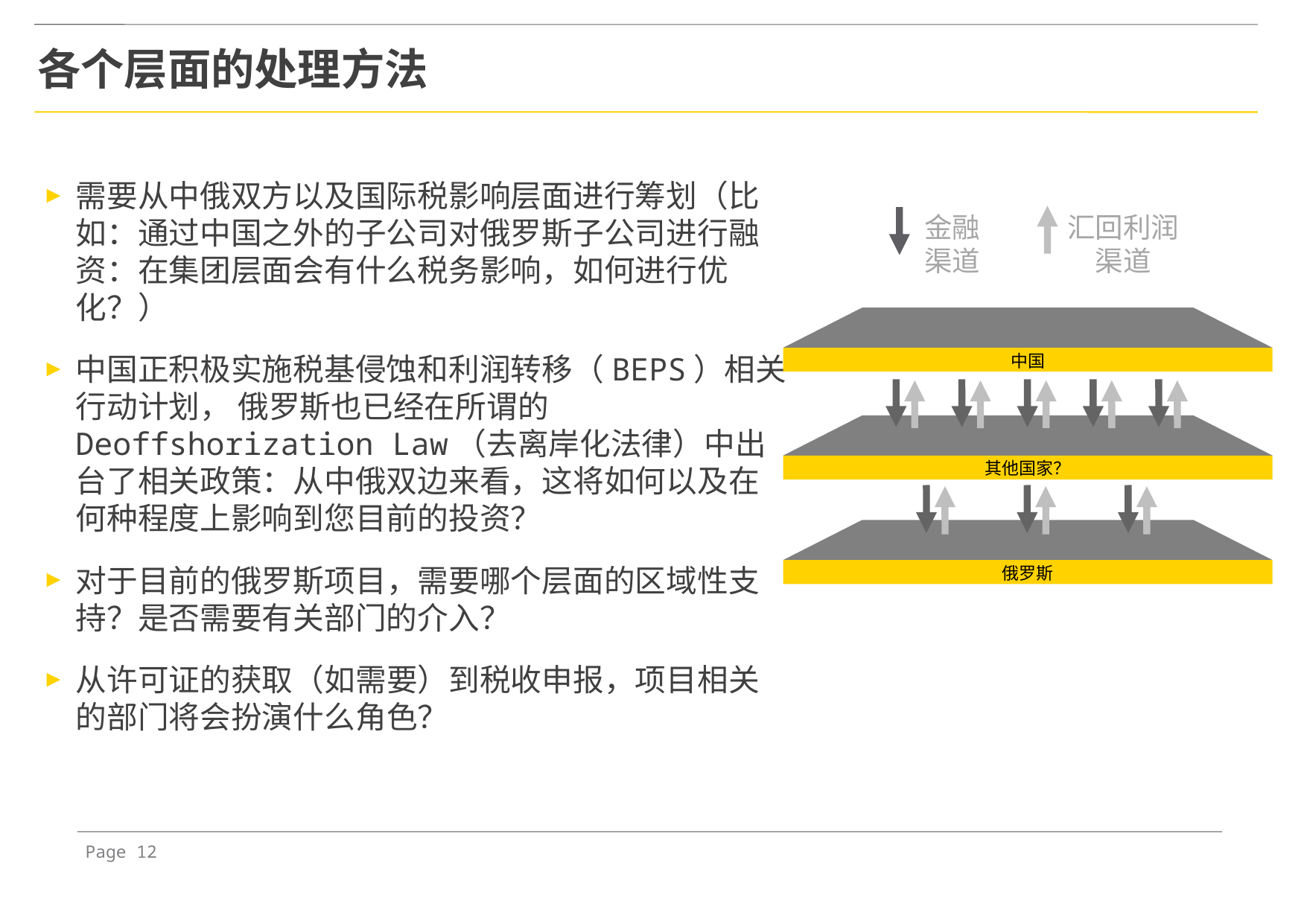

各个层面的处理方法
需要从中俄双方以及国际税影响层面进行筹划（比如：通过中国之外的子公司对俄罗斯子公司进行融资：在集团层面会有什么税务影响，如何进行优化？）
中国正积极实施税基侵蚀和利润转移（BEPS）相关行动计划， 俄罗斯也已经在所谓的Deoffshorization Law（去离岸化法律）中出台了相关政策：从中俄双边来看，这将如何以及在何种程度上影响到您目前的投资？
对于目前的俄罗斯项目，需要哪个层面的区域性支持？是否需要有关部门的介入？
从许可证的获取（如需要）到税收申报，项目相关的部门将会扮演什么角色？
金融
渠道
汇回利润
渠道

中国

其他国家？

俄罗斯